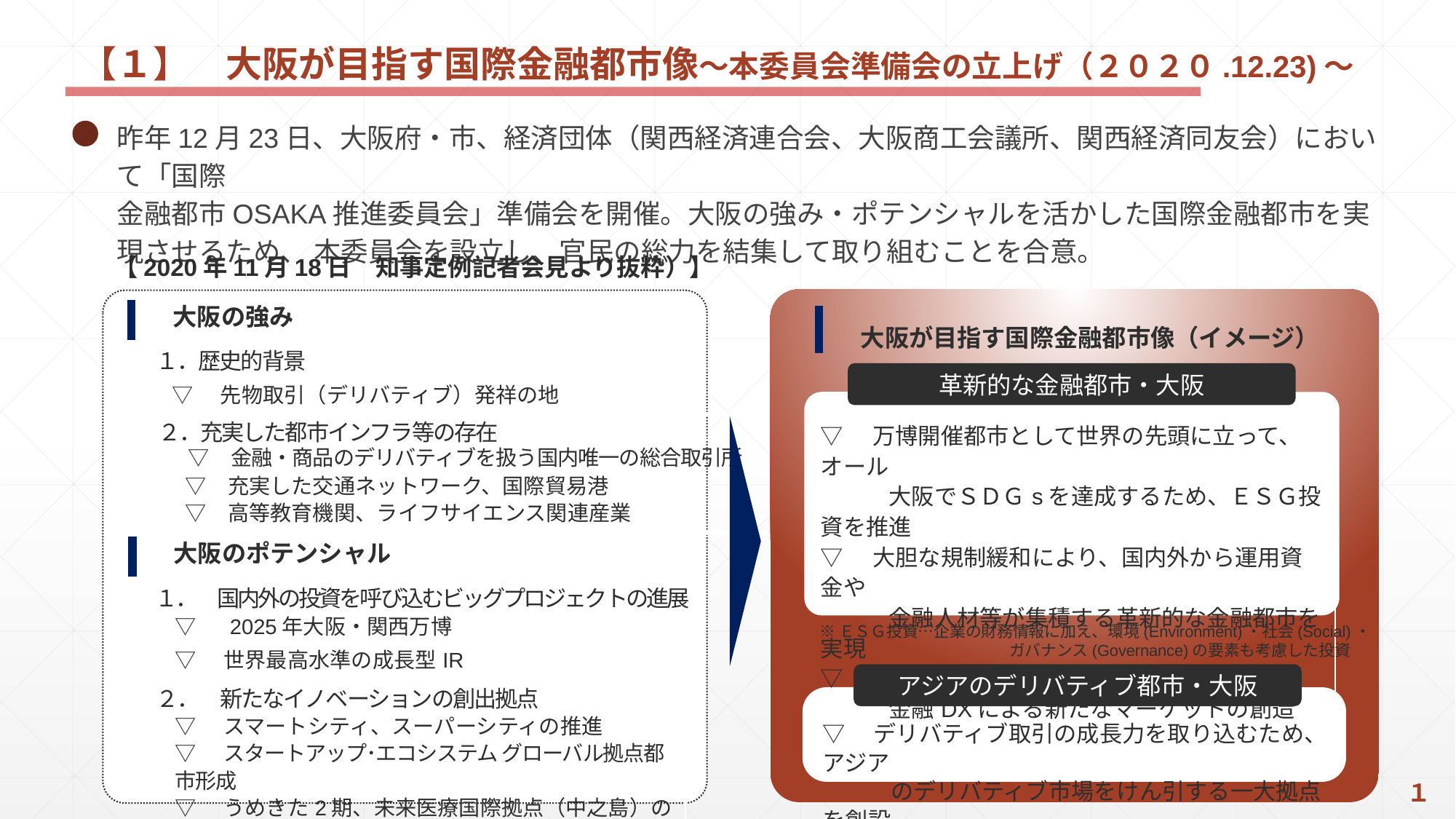

【１】　大阪が目指す国際金融都市像～本委員会準備会の立上げ（２０２０.12.23)～

昨年12月23日、大阪府・市、経済団体（関西経済連合会、大阪商工会議所、関西経済同友会）において「国際
金融都市OSAKA推進委員会」準備会を開催。大阪の強み・ポテンシャルを活かした国際金融都市を実現させるため、 本委員会を設立し、官民の総力を結集して取り組むことを合意。

【2020年11月18日　知事定例記者会見より抜粋）】

| 大阪の強み |
| --- |
| 大阪が目指す国際金融都市像（イメージ） |
| --- |
１．歴史的背景
革新的な金融都市・大阪
| ▽　先物取引（デリバティブ）発祥の地 |
| --- |

２．充実した都市インフラ等の存在
| ▽　万博開催都市として世界の先頭に立って、オール 　　　大阪でＳＤＧsを達成するため、ＥＳＧ投資を推進　 ▽　大胆な規制緩和により、国内外から運用資金や 　　　金融人材等が集積する革新的な金融都市を実現 ▽　金融事業における最先端技術の社会実装、 　　　金融DXによる新たなマーケットの創造 |
| --- |
| ▽　金融・商品のデリバティブを扱う国内唯一の総合取引所 　▽　充実した交通ネットワーク、国際貿易港 　▽　高等教育機関、ライフサイエンス関連産業 |
| --- |

| 大阪のポテンシャル |
| --- |
１．　国内外の投資を呼び込むビッグプロジェクトの進展
| ▽　2025年大阪・関西万博 ▽　世界最高水準の成長型IR |
| --- |
※ＥＳＧ投資…企業の財務情報に加え、環境(Environment)・社会(Social)・
　　　　　　　　　　　　ガバナンス(Governance)の要素も考慮した投資
アジアのデリバティブ都市・大阪
２．　新たなイノベーションの創出拠点

| ▽　スマートシティ、スーパーシティの推進 ▽　スタートアップ･エコシステム グローバル拠点都市形成 ▽　うめきた2期、未来医療国際拠点（中之島）の整備 |
| --- |
▽　デリバティブ取引の成長力を取り込むため、アジア
　　　のデリバティブ市場をけん引する一大拠点を創設
１